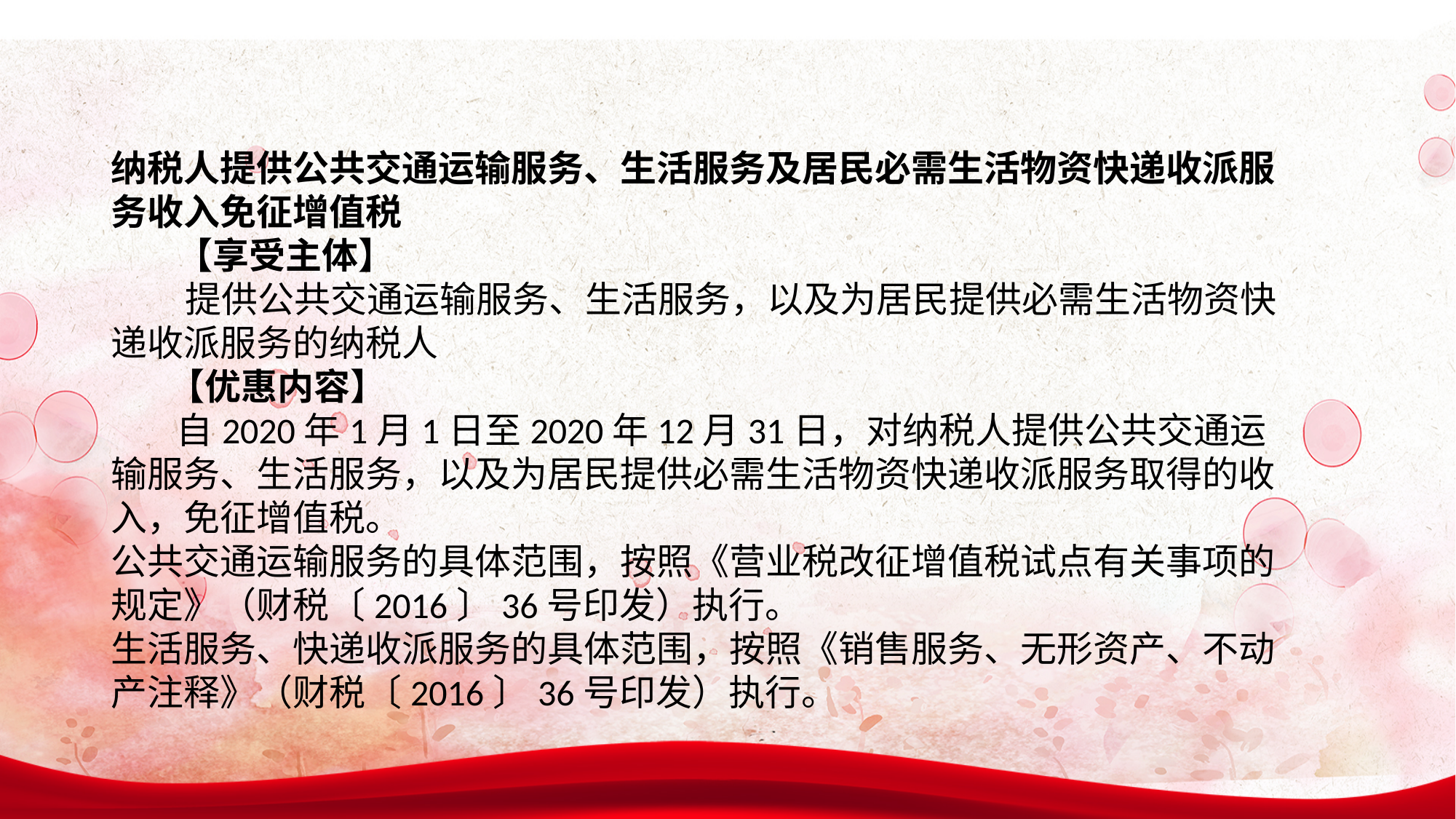

纳税人提供公共交通运输服务、生活服务及居民必需生活物资快递收派服务收入免征增值税
       【享受主体】
        提供公共交通运输服务、生活服务，以及为居民提供必需生活物资快递收派服务的纳税人
      【优惠内容】
       自2020年1月1日至2020年12月31日，对纳税人提供公共交通运输服务、生活服务，以及为居民提供必需生活物资快递收派服务取得的收入，免征增值税。
公共交通运输服务的具体范围，按照《营业税改征增值税试点有关事项的规定》（财税〔2016〕36号印发）执行。
生活服务、快递收派服务的具体范围，按照《销售服务、无形资产、不动产注释》（财税〔2016〕36号印发）执行。